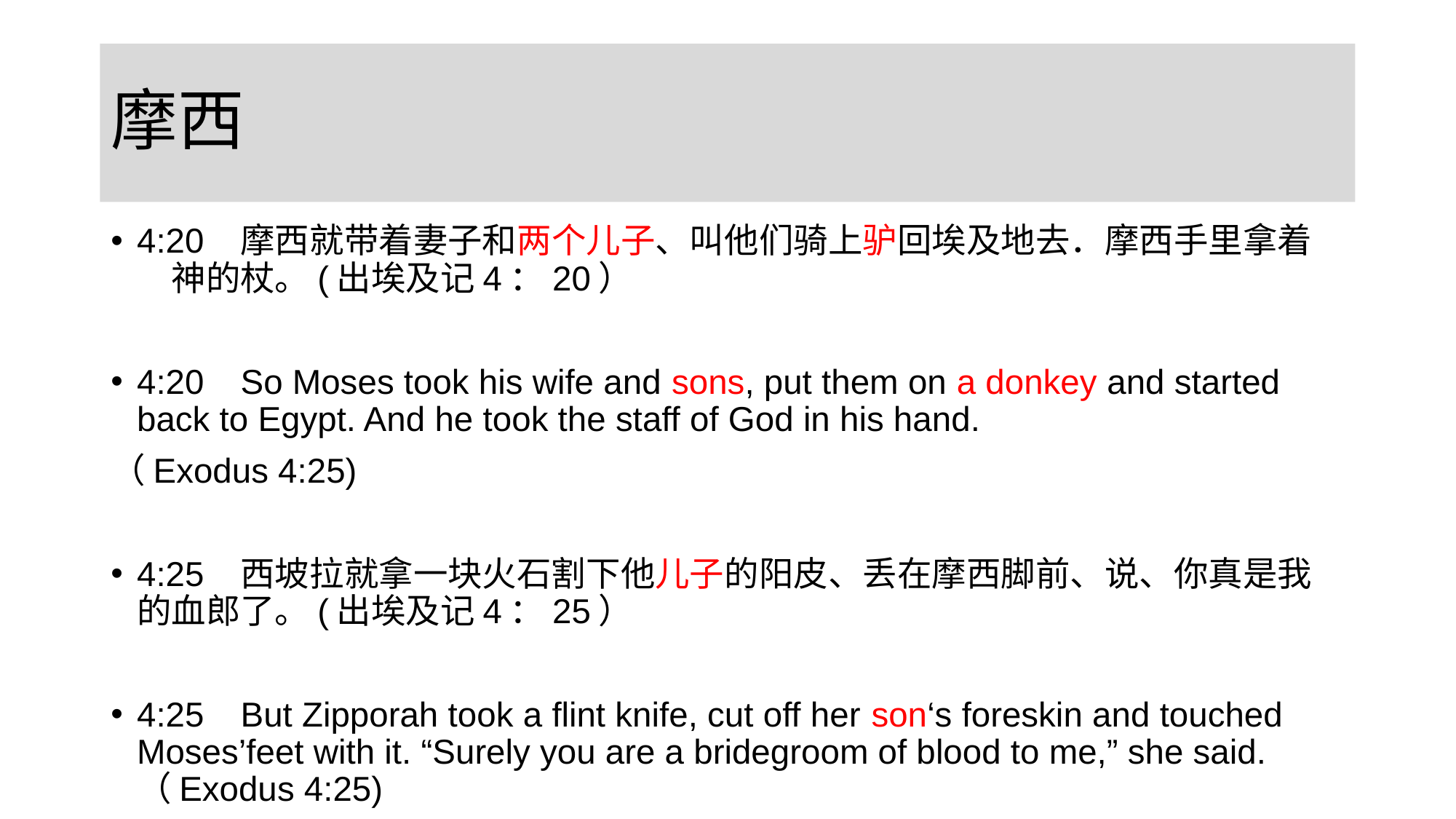

# 摩西
4:20	摩西就带着妻子和两个儿子、叫他们骑上驴回埃及地去．摩西手里拿着　神的杖。(出埃及记4：20）

4:20	So Moses took his wife and sons, put them on a donkey and started back to Egypt. And he took the staff of God in his hand.
（Exodus 4:25)

4:25	西坡拉就拿一块火石割下他儿子的阳皮、丢在摩西脚前、说、你真是我的血郎了。(出埃及记4：25）

4:25	But Zipporah took a flint knife, cut off her son‘s foreskin and touched Moses’feet with it. “Surely you are a bridegroom of blood to me,” she said. （Exodus 4:25)